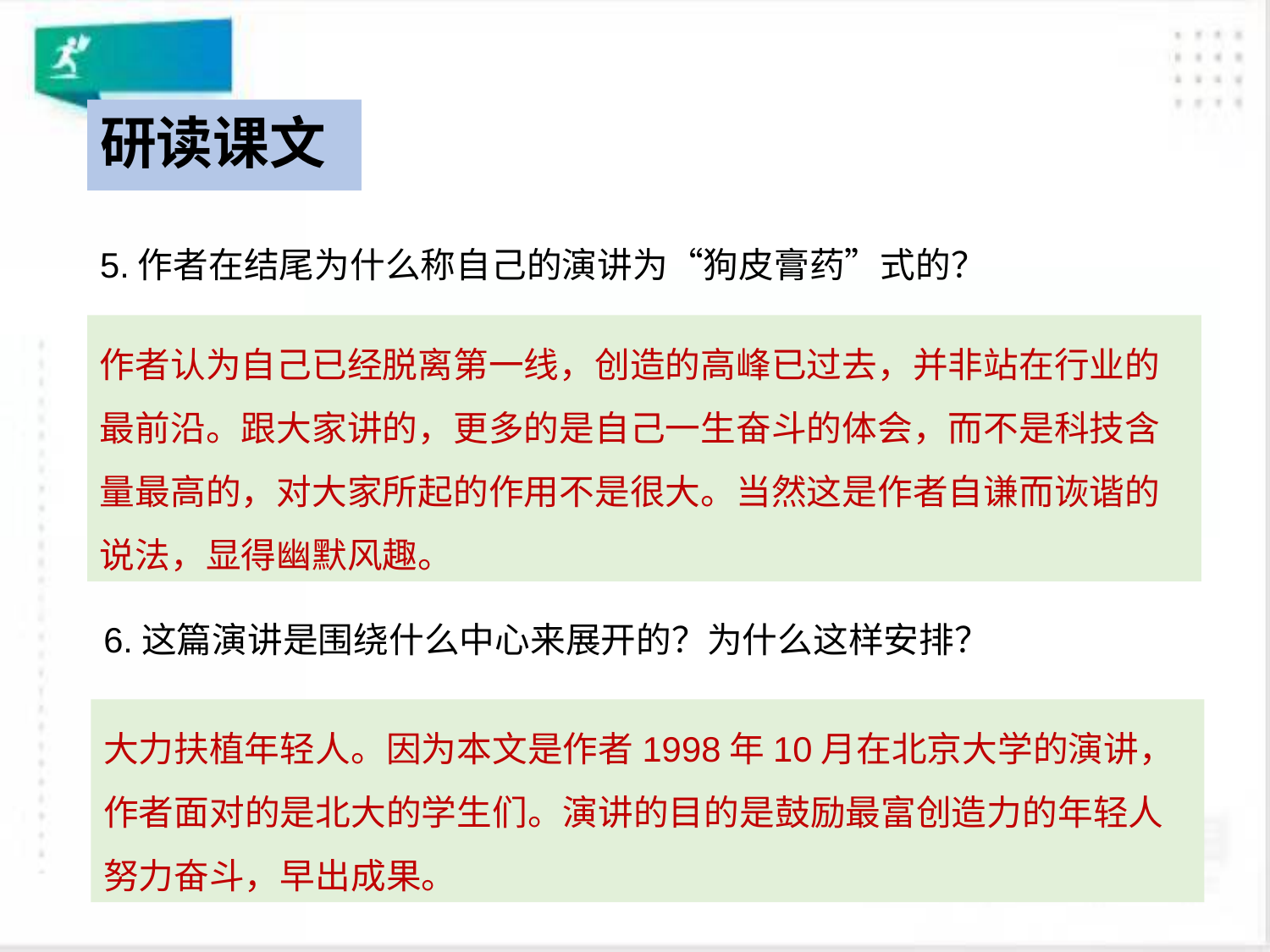

# 研读课文
5.作者在结尾为什么称自己的演讲为“狗皮膏药”式的？
作者认为自己已经脱离第一线，创造的高峰已过去，并非站在行业的最前沿。跟大家讲的，更多的是自己一生奋斗的体会，而不是科技含量最高的，对大家所起的作用不是很大。当然这是作者自谦而诙谐的说法，显得幽默风趣。
6.这篇演讲是围绕什么中心来展开的？为什么这样安排？
大力扶植年轻人。因为本文是作者1998年10月在北京大学的演讲，作者面对的是北大的学生们。演讲的目的是鼓励最富创造力的年轻人努力奋斗，早出成果。